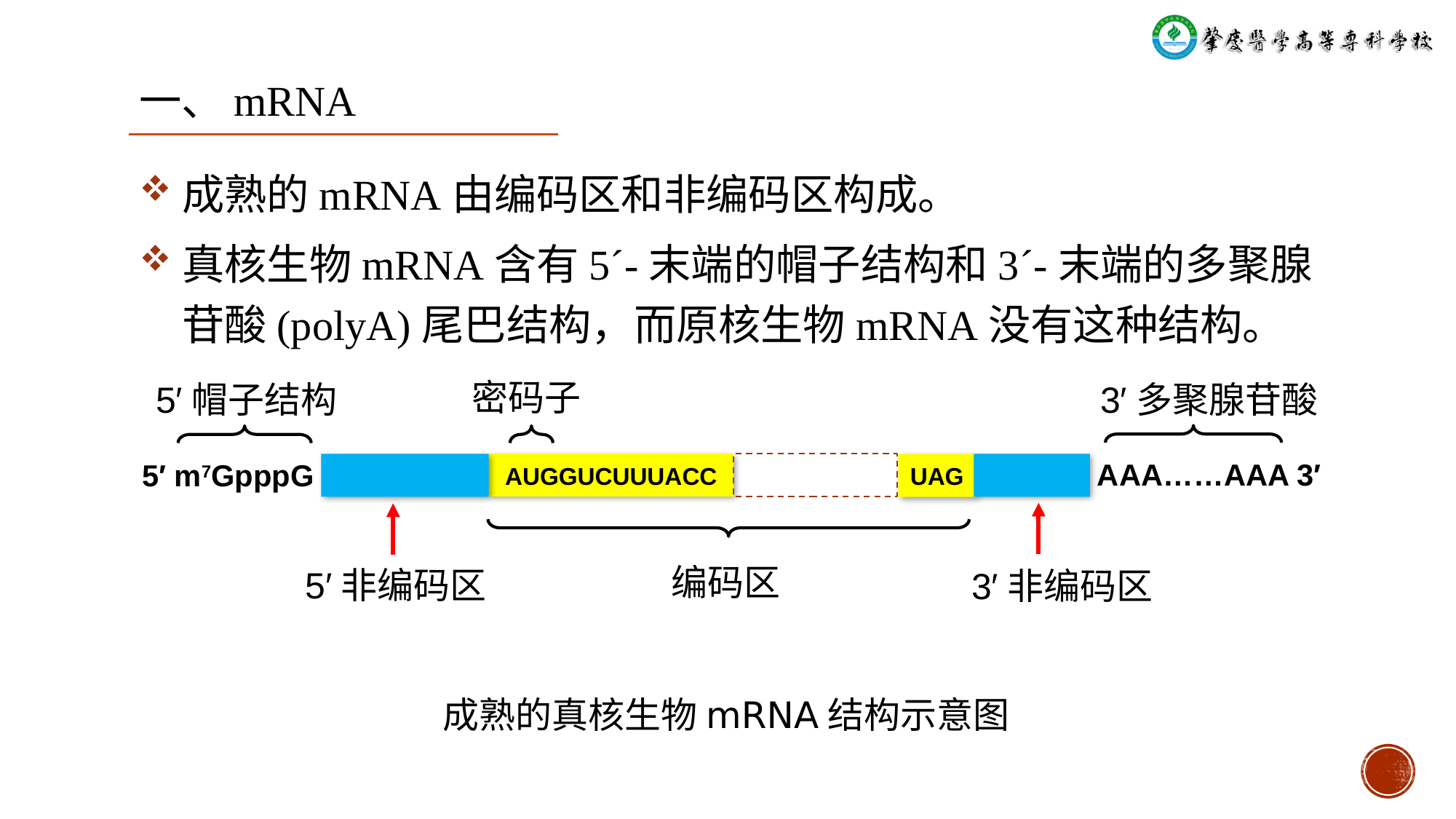

一、mRNA
成熟的mRNA由编码区和非编码区构成。
真核生物mRNA含有5´-末端的帽子结构和3´-末端的多聚腺苷酸(polyA)尾巴结构，而原核生物mRNA没有这种结构。

密码子
5′帽子结构
3′多聚腺苷酸

AUGGUCUUUACC

UAG
AAA……AAA 3′
5′ m7GpppG
编码区
5′非编码区
3′非编码区
成熟的真核生物mRNA结构示意图